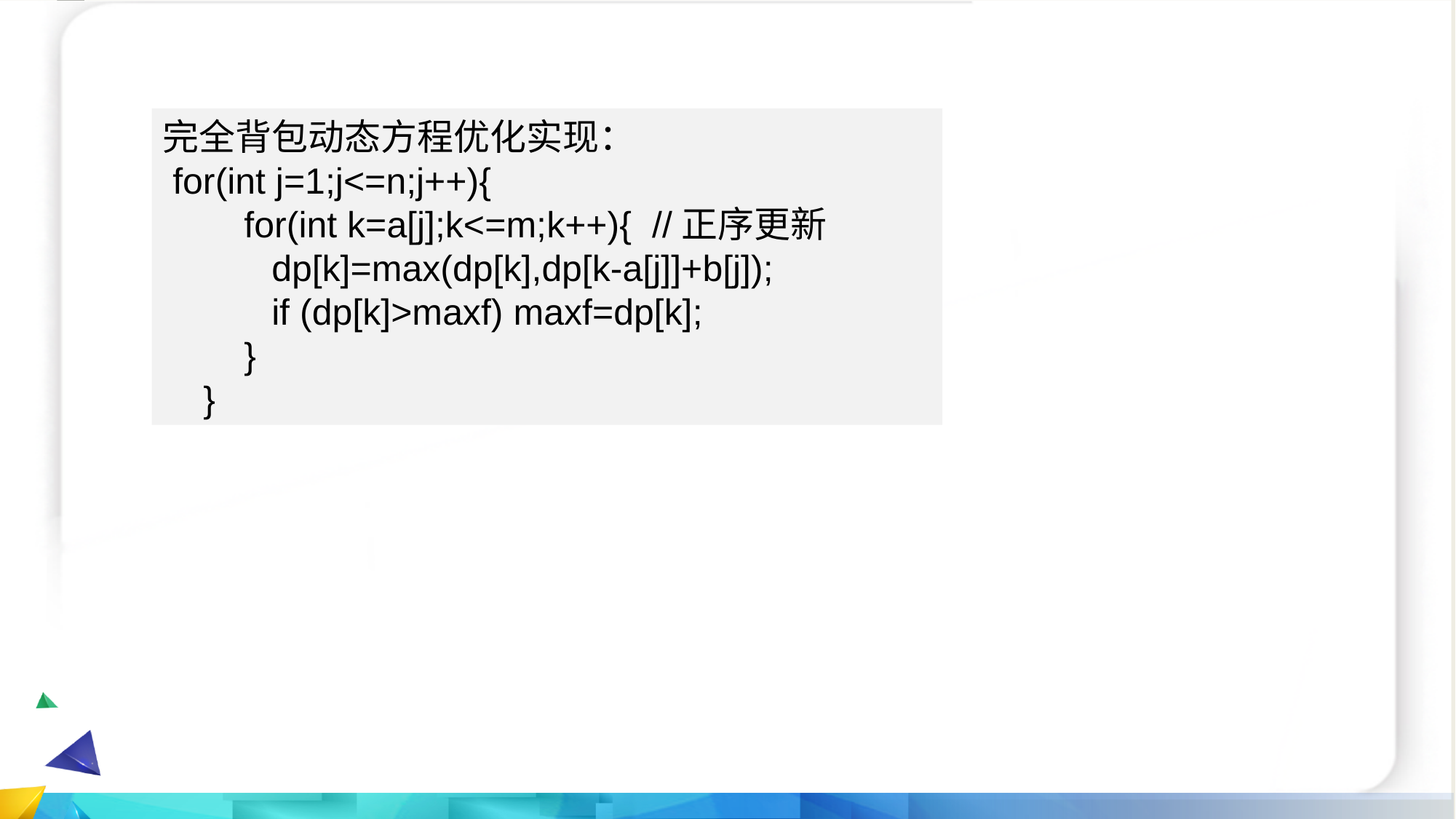

完全背包动态方程优化实现：
 for(int j=1;j<=n;j++){
        for(int k=a[j];k<=m;k++){  //正序更新
	dp[k]=max(dp[k],dp[k-a[j]]+b[j]);
	if (dp[k]>maxf) maxf=dp[k];
        }
    }